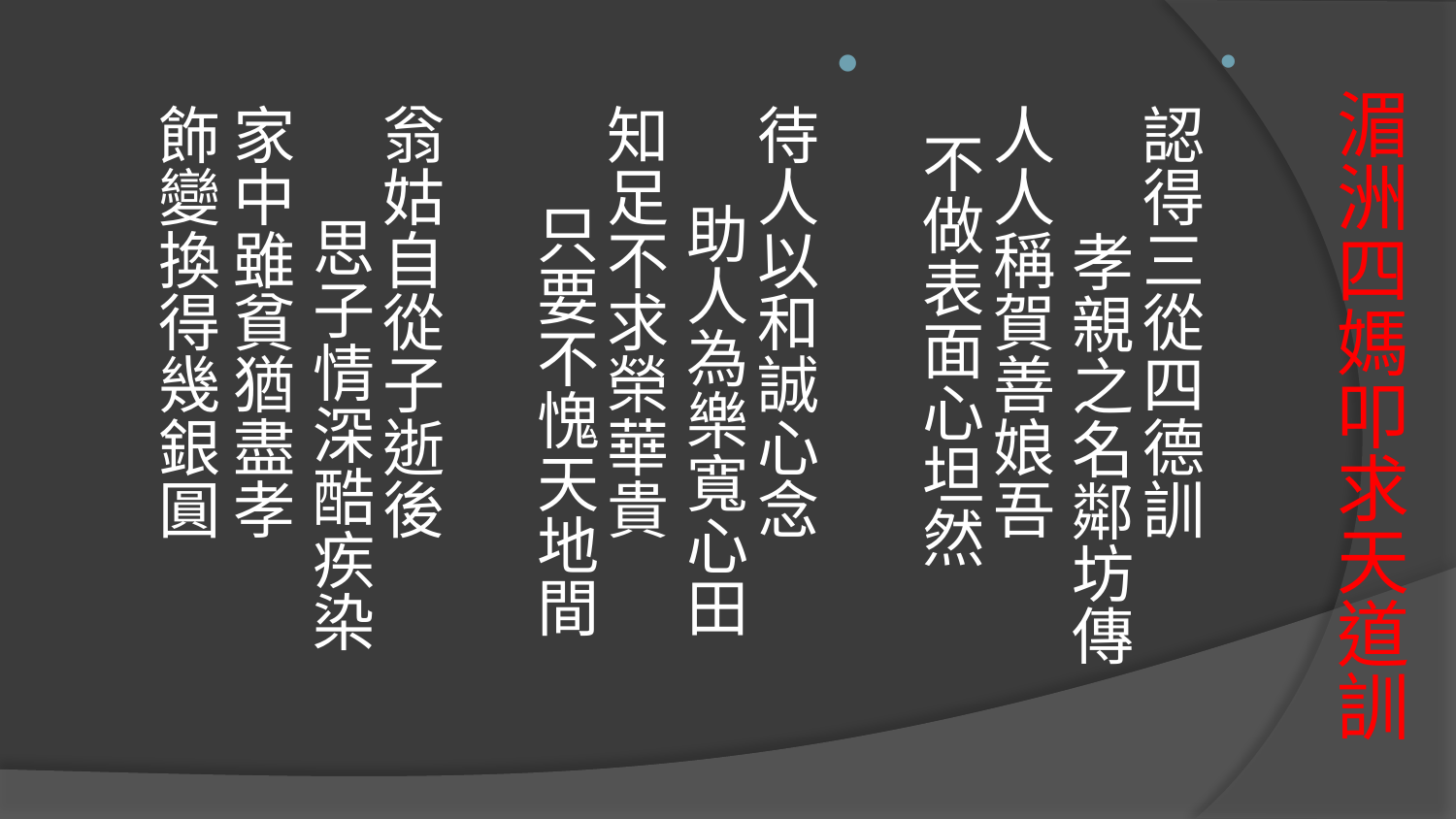

認得三從四德訓　　　             孝親之名鄰坊傳
人人稱賀善娘吾　　　      不做表面心坦然
待人以和誠心念　　　           助人為樂寬心田
知足不求榮華貴　　　           只要不愧天地間
翁姑自從子逝後　　　            思子情深酷疾染
家中雖貧猶盡孝　　　 飾變換得幾銀圓
# 湄洲四媽叩求天道訓